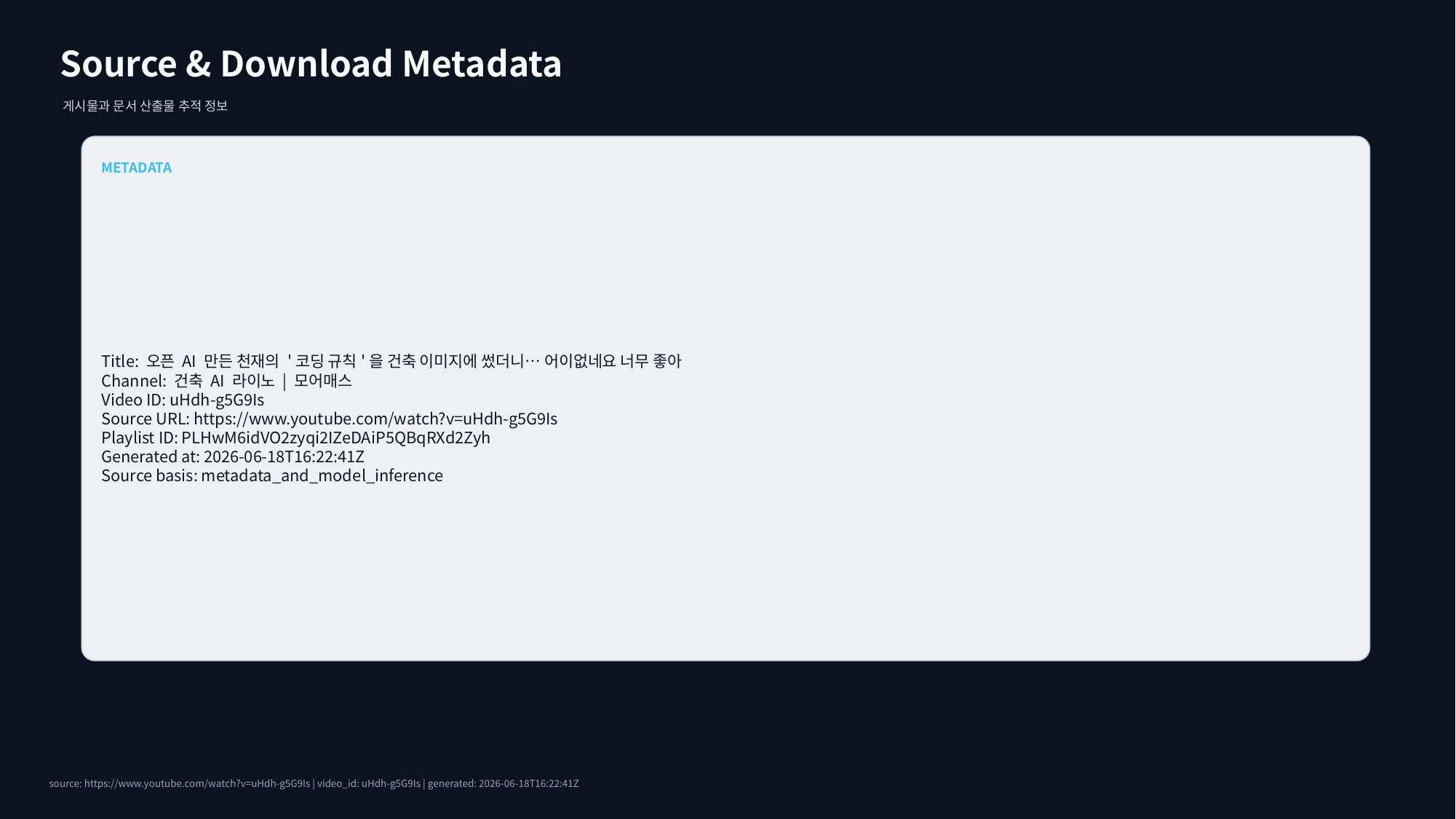

Source & Download Metadata
게시물과 문서 산출물 추적 정보

METADATA
Title: 오픈 AI 만든 천재의 '코딩 규칙'을 건축 이미지에 썼더니… 어이없네요 너무 좋아
Channel: 건축 AI 라이노 | 모어매스
Video ID: uHdh-g5G9Is
Source URL: https://www.youtube.com/watch?v=uHdh-g5G9Is
Playlist ID: PLHwM6idVO2zyqi2IZeDAiP5QBqRXd2Zyh
Generated at: 2026-06-18T16:22:41Z
Source basis: metadata_and_model_inference
source: https://www.youtube.com/watch?v=uHdh-g5G9Is | video_id: uHdh-g5G9Is | generated: 2026-06-18T16:22:41Z